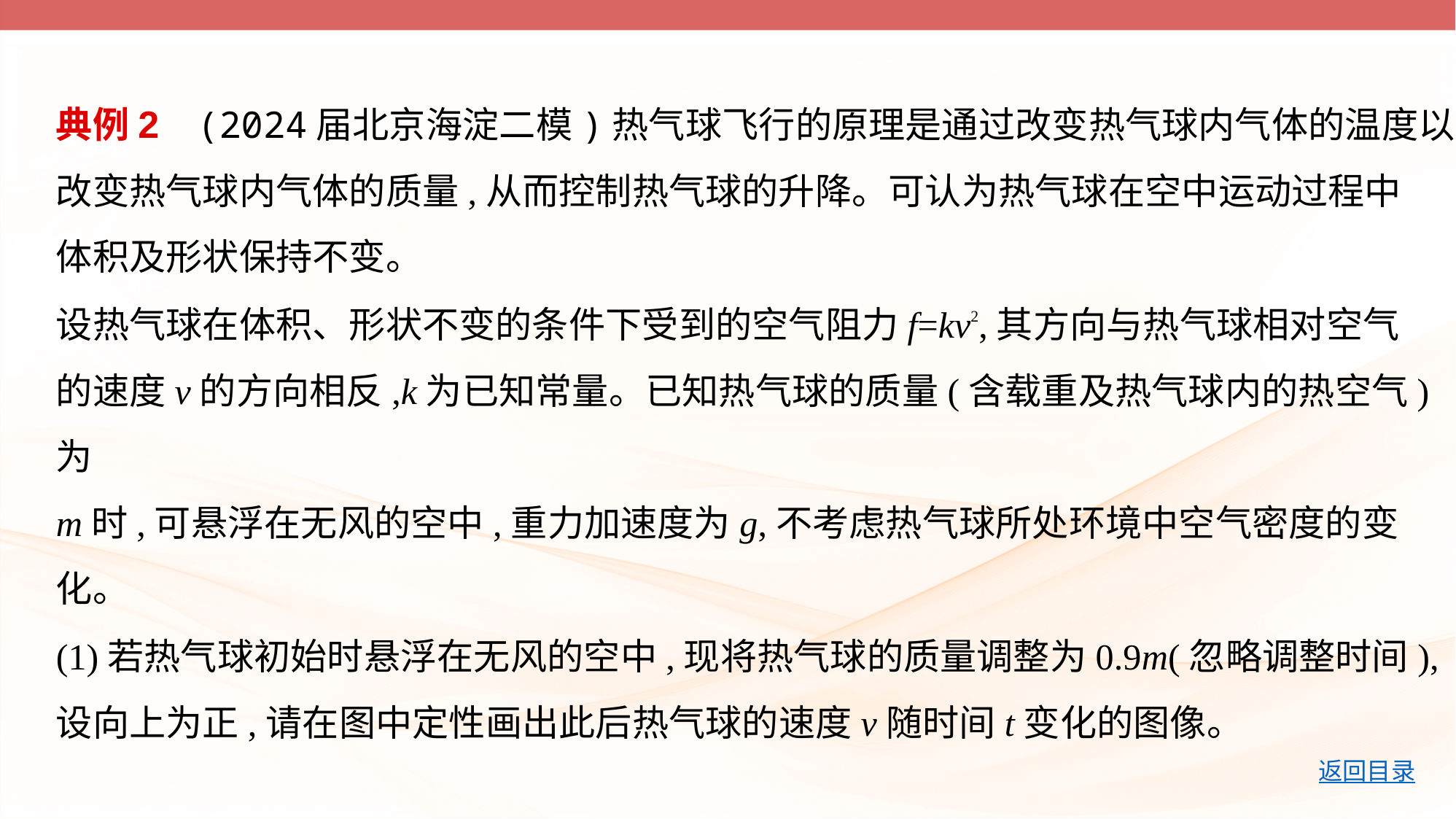

典例2    (2024届北京海淀二模)热气球飞行的原理是通过改变热气球内气体的温度以
改变热气球内气体的质量,从而控制热气球的升降。可认为热气球在空中运动过程中
体积及形状保持不变。
设热气球在体积、形状不变的条件下受到的空气阻力f=kv2,其方向与热气球相对空气
的速度v的方向相反,k为已知常量。已知热气球的质量(含载重及热气球内的热空气)为
m时,可悬浮在无风的空中,重力加速度为g,不考虑热气球所处环境中空气密度的变化。
(1)若热气球初始时悬浮在无风的空中,现将热气球的质量调整为0.9m(忽略调整时间),
设向上为正,请在图中定性画出此后热气球的速度v随时间t变化的图像。